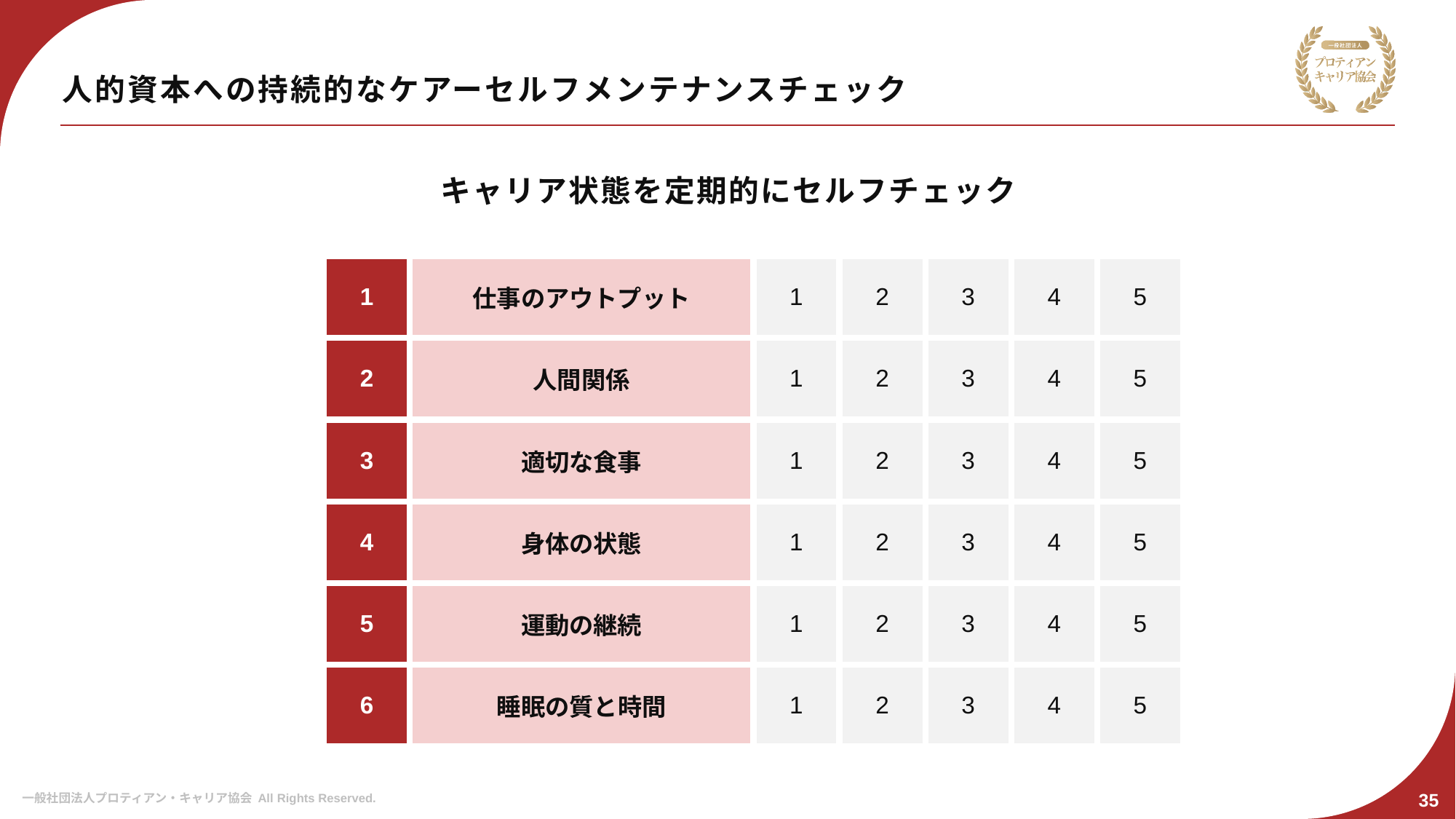

# 人的資本への持続的なケアーセルフメンテナンスチェック
キャリア状態を定期的にセルフチェック
| 1 | 仕事のアウトプット | 1 | 2 | 3 | 4 | 5 |
| --- | --- | --- | --- | --- | --- | --- |
| 2 | 人間関係 | 1 | 2 | 3 | 4 | 5 |
| 3 | 適切な食事 | 1 | 2 | 3 | 4 | 5 |
| 4 | 身体の状態 | 1 | 2 | 3 | 4 | 5 |
| 5 | 運動の継続 | 1 | 2 | 3 | 4 | 5 |
| 6 | 睡眠の質と時間 | 1 | 2 | 3 | 4 | 5 |
35